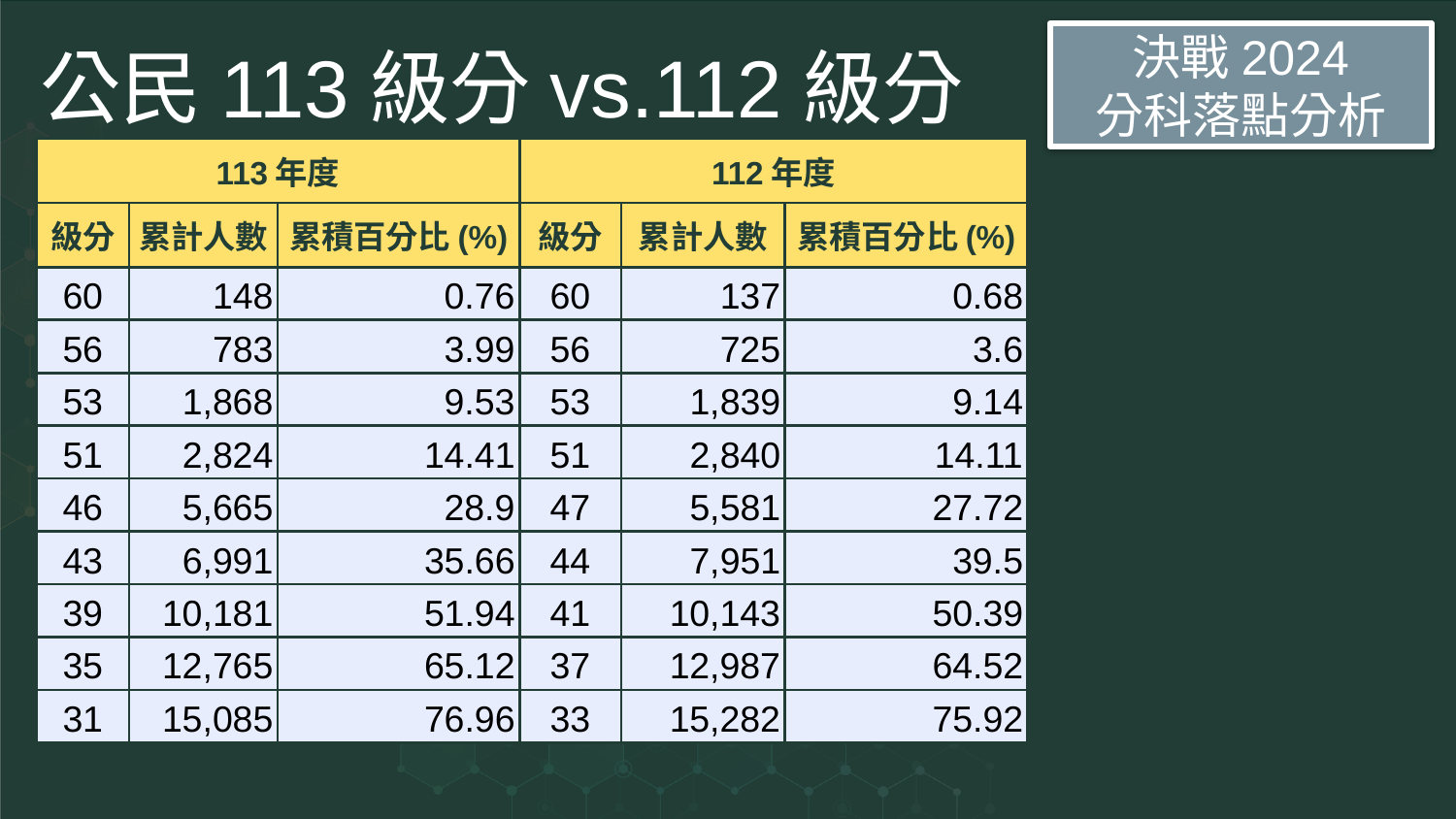

# 公民113級分vs.112級分
決戰2024
分科落點分析
| 113年度 |  |  | 112年度 |  |  |
| --- | --- | --- | --- | --- | --- |
| 級分 | 累計人數 | 累積百分比(%) | 級分 | 累計人數 | 累積百分比(%) |
| 60 | 148 | 0.76 | 60 | 137 | 0.68 |
| 56 | 783 | 3.99 | 56 | 725 | 3.6 |
| 53 | 1,868 | 9.53 | 53 | 1,839 | 9.14 |
| 51 | 2,824 | 14.41 | 51 | 2,840 | 14.11 |
| 46 | 5,665 | 28.9 | 47 | 5,581 | 27.72 |
| 43 | 6,991 | 35.66 | 44 | 7,951 | 39.5 |
| 39 | 10,181 | 51.94 | 41 | 10,143 | 50.39 |
| 35 | 12,765 | 65.12 | 37 | 12,987 | 64.52 |
| 31 | 15,085 | 76.96 | 33 | 15,282 | 75.92 |